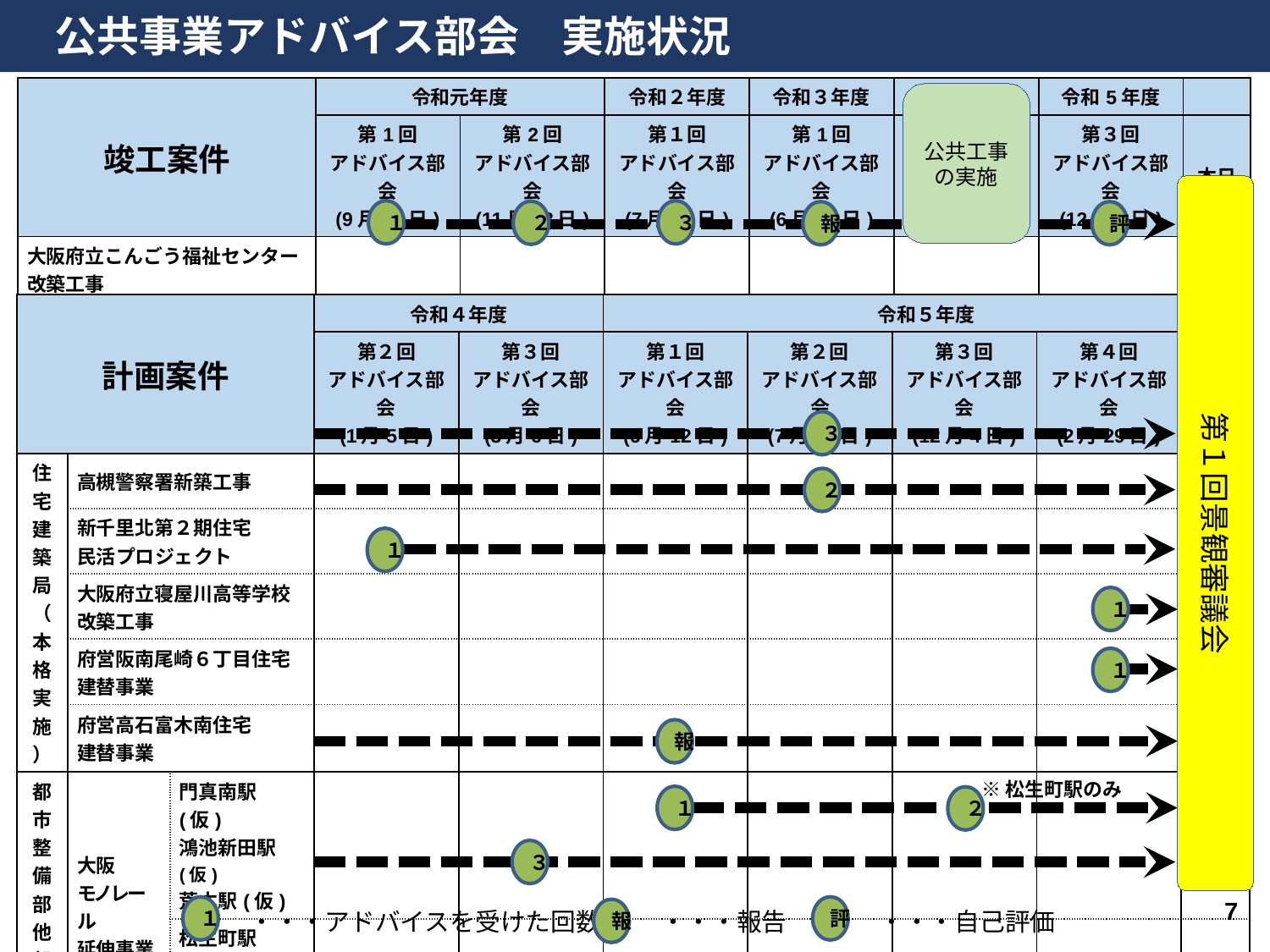

公共事業アドバイス部会　実施状況
| 竣工案件 | 令和元年度 | 令和３年度 | 令和２年度 | 令和３年度 |  | 令和5年度 |  |
| --- | --- | --- | --- | --- | --- | --- | --- |
|  | 第1回 アドバイス部会 (9月13日) | 第2回 アドバイス部会 (11月18日) | 第１回 アドバイス部会 (7月21日) | 第1回 アドバイス部会 (6月24日) |  | 第３回 アドバイス部会 (12月４日) | 本日 |
| 大阪府立こんごう福祉センター 改築工事 |  |  |  |  |  |  |  |
公共工事
の実施
第１回景観審議会
１
３
２
報
評
| 計画案件 |  |  | 令和４年度 | 令和３年度 | 令和５年度 |  | 令和４年度 |  |  |
| --- | --- | --- | --- | --- | --- | --- | --- | --- | --- |
|  |  |  | 第２回 アドバイス部会 (1月5日) | 第３回 アドバイス部会 (3月6日) | 第１回 アドバイス部会 (6月12日) | 第２回 アドバイス部会 (7月24日) | 第３回 アドバイス部会 (12月4日) | 第４回 アドバイス部会 (2月29日) | 本日 |
| 住宅建築局 （本格実施） | 高槻警察署新築工事 |  |  |  |  |  |  |  |  |
|  | 新千里北第２期住宅 民活プロジェクト |  |  |  |  |  |  |  |  |
|  | 大阪府立寝屋川高等学校 改築工事 |  |  |  |  |  |  |  |  |
|  | 府営阪南尾崎６丁目住宅 建替事業 |  |  |  |  |  |  |  |  |
|  | 府営高石富木南住宅 建替事業 |  |  |  |  |  |  |  |  |
| 都市整備部 他部局 （試行実施） | 大阪 モノレール 延伸事業 | 門真南駅(仮) 鴻池新田駅(仮) 荒本駅(仮) |  |  |  |  |  |  |  |
|  |  | 松生町駅(仮) 瓜生堂駅(仮) |  |  |  |  |  |  |  |
|  | 八尾富田林線橋梁事業 |  |  |  |  |  |  |  |  |
３
２
１
１
１
報
※松生町駅のみ
１
２
３
7
１
評
報
　　　・・・アドバイスを受けた回数
　　　・・・報告
　　　・・・自己評価